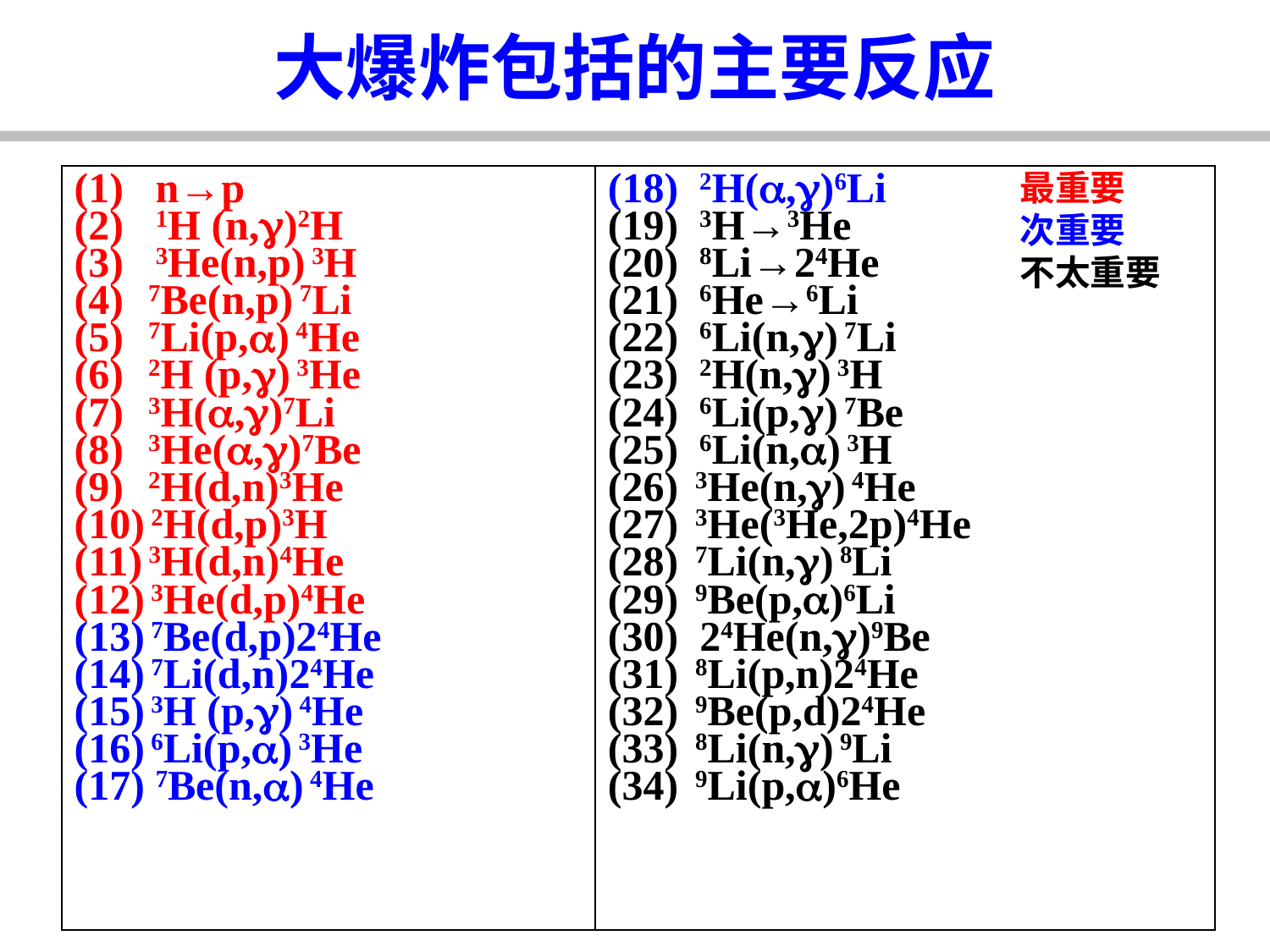

# 大爆炸包括的主要反应

最重要
次重要
不太重要
| n→p (2) 1H (n,γ)2H (3) 3He(n,p) 3H (4) 7Be(n,p) 7Li (5) 7Li(p,α) 4He (6) 2H (p,γ) 3He (7) 3H(α,γ)7Li (8) 3He(α,γ)7Be (9) 2H(d,n)3He (10) 2H(d,p)3H (11) 3H(d,n)4He (12) 3He(d,p)4He (13) 7Be(d,p)24He (14) 7Li(d,n)24He (15) 3H (p,γ) 4He (16) 6Li(p,α) 3He (17) 7Be(n,α) 4He | (18) 2H(α,γ)6Li (19) 3H→3He (20) 8Li→24He (21) 6He→6Li (22) 6Li(n,γ) 7Li (23) 2H(n,γ) 3H (24) 6Li(p,γ) 7Be (25) 6Li(n,α) 3H (26) 3He(n,γ) 4He (27) 3He(3He,2p)4He (28) 7Li(n,γ) 8Li (29) 9Be(p,α)6Li (30) 24He(n,γ)9Be (31) 8Li(p,n)24He (32) 9Be(p,d)24He (33) 8Li(n,γ) 9Li (34) 9Li(p,α)6He |
| --- | --- |